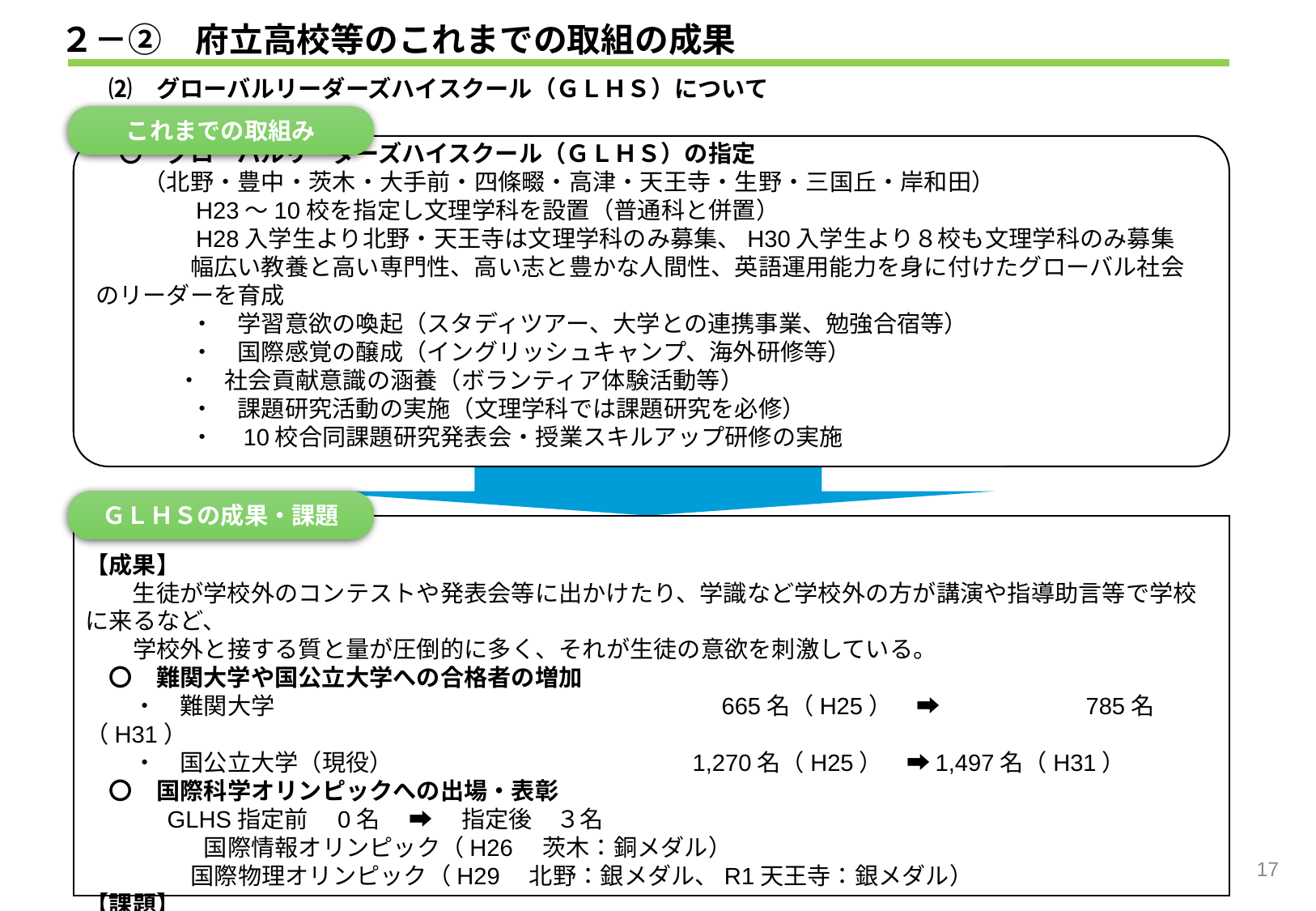

２－②　府立高校等のこれまでの取組の成果
　⑵　グローバルリーダーズハイスクール（ＧＬＨＳ）について
これまでの取組み
　〇　グローバルリーダーズハイスクール（ＧＬＨＳ）の指定
　　（北野・豊中・茨木・大手前・四條畷・高津・天王寺・生野・三国丘・岸和田）
　　　　H23～10校を指定し文理学科を設置（普通科と併置）
　　　　H28入学生より北野・天王寺は文理学科のみ募集、H30入学生より８校も文理学科のみ募集
　　　　幅広い教養と高い専門性、高い志と豊かな人間性、英語運用能力を身に付けたグローバル社会のリーダーを育成
　　　　・　学習意欲の喚起（スタディツアー、大学との連携事業、勉強合宿等）
　　　　・　国際感覚の醸成（イングリッシュキャンプ、海外研修等）
　　 　 ・　社会貢献意識の涵養（ボランティア体験活動等）
　　　　・　課題研究活動の実施（文理学科では課題研究を必修）
　　　　・　10校合同課題研究発表会・授業スキルアップ研修の実施

ＧＬＨＳの成果・課題

【成果】
　　生徒が学校外のコンテストや発表会等に出かけたり、学識など学校外の方が講演や指導助言等で学校に来るなど、
　　学校外と接する質と量が圧倒的に多く、それが生徒の意欲を刺激している。
　〇　難関大学や国公立大学への合格者の増加
　　・　難関大学　　　　　　　　　　　　　　　　　	　665名（H25）　➡	　785名（H31）
　　・　国公立大学（現役）			1,270名（H25）　➡	1,497名（H31）
　〇　国際科学オリンピックへの出場・表彰
　　　 GLHS指定前　0名　 ➡ 　指定後　３名
　　　　　国際情報オリンピック（H26　茨木：銅メダル）
　　　 　 国際物理オリンピック（H29　北野：銀メダル、R1天王寺：銀メダル）
【課題】
　　 「卓越性」追求の観点からは一定の成果。10校以外への広がりが課題

17